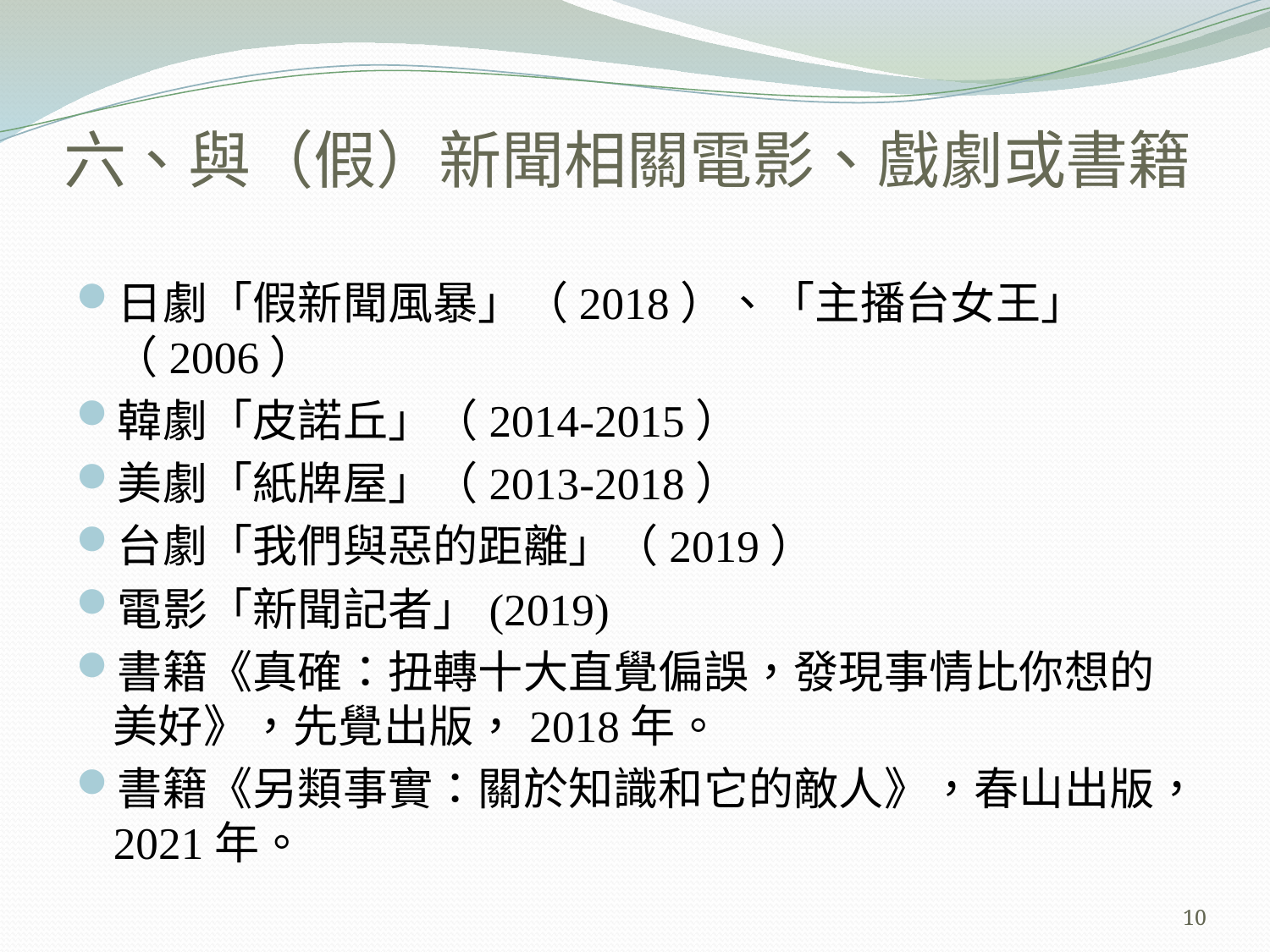

# 六、與（假）新聞相關電影、戲劇或書籍
日劇「假新聞風暴」（2018）、「主播台女王」（2006）
韓劇「皮諾丘」（2014-2015）
美劇「紙牌屋」（2013-2018）
台劇「我們與惡的距離」（2019）
電影「新聞記者」(2019)
書籍《真確：扭轉十大直覺偏誤，發現事情比你想的美好》，先覺出版，2018年。
書籍《另類事實：關於知識和它的敵人》，春山出版，2021年。

10